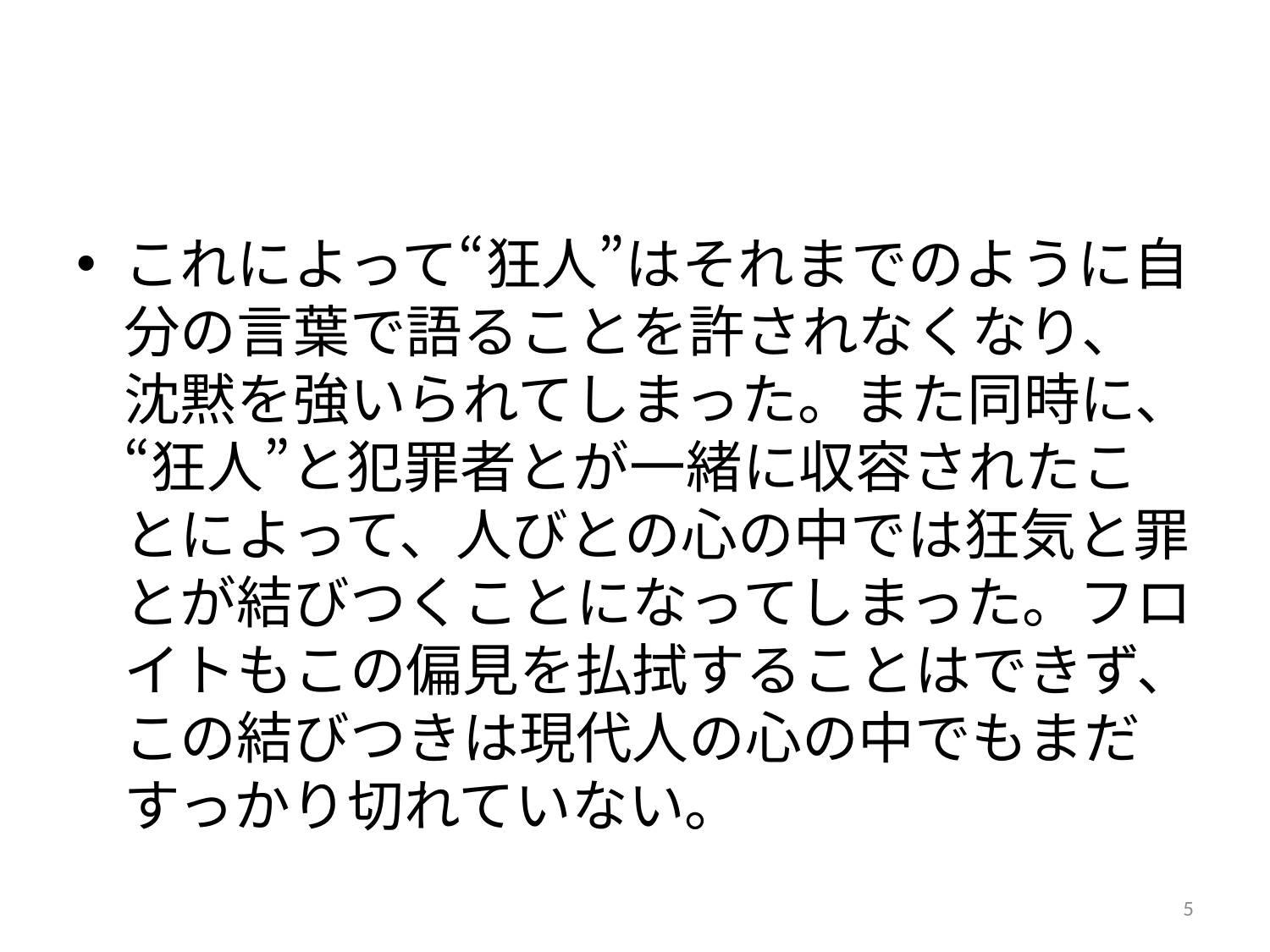

#
これによって“狂人”はそれまでのように自分の言葉で語ることを許されなくなり、沈黙を強いられてしまった。また同時に、“狂人”と犯罪者とが一緒に収容されたことによって、人びとの心の中では狂気と罪とが結びつくことになってしまった。フロイトもこの偏見を払拭することはできず、この結びつきは現代人の心の中でもまだすっかり切れていない。
5